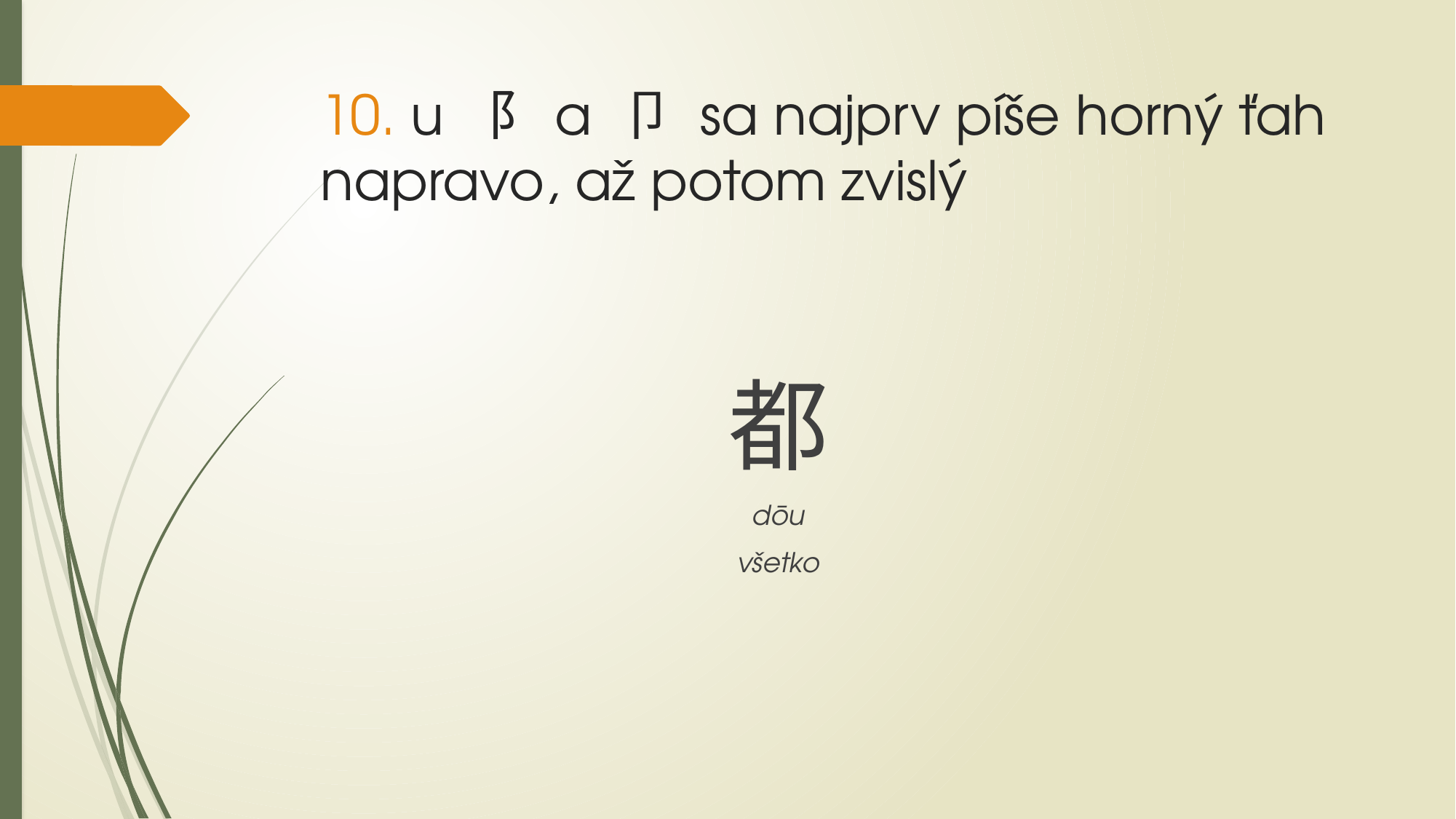

# 10. u  阝a 卩 sa najprv píše horný ťah napravo, až potom zvislý

都
dōu
všetko